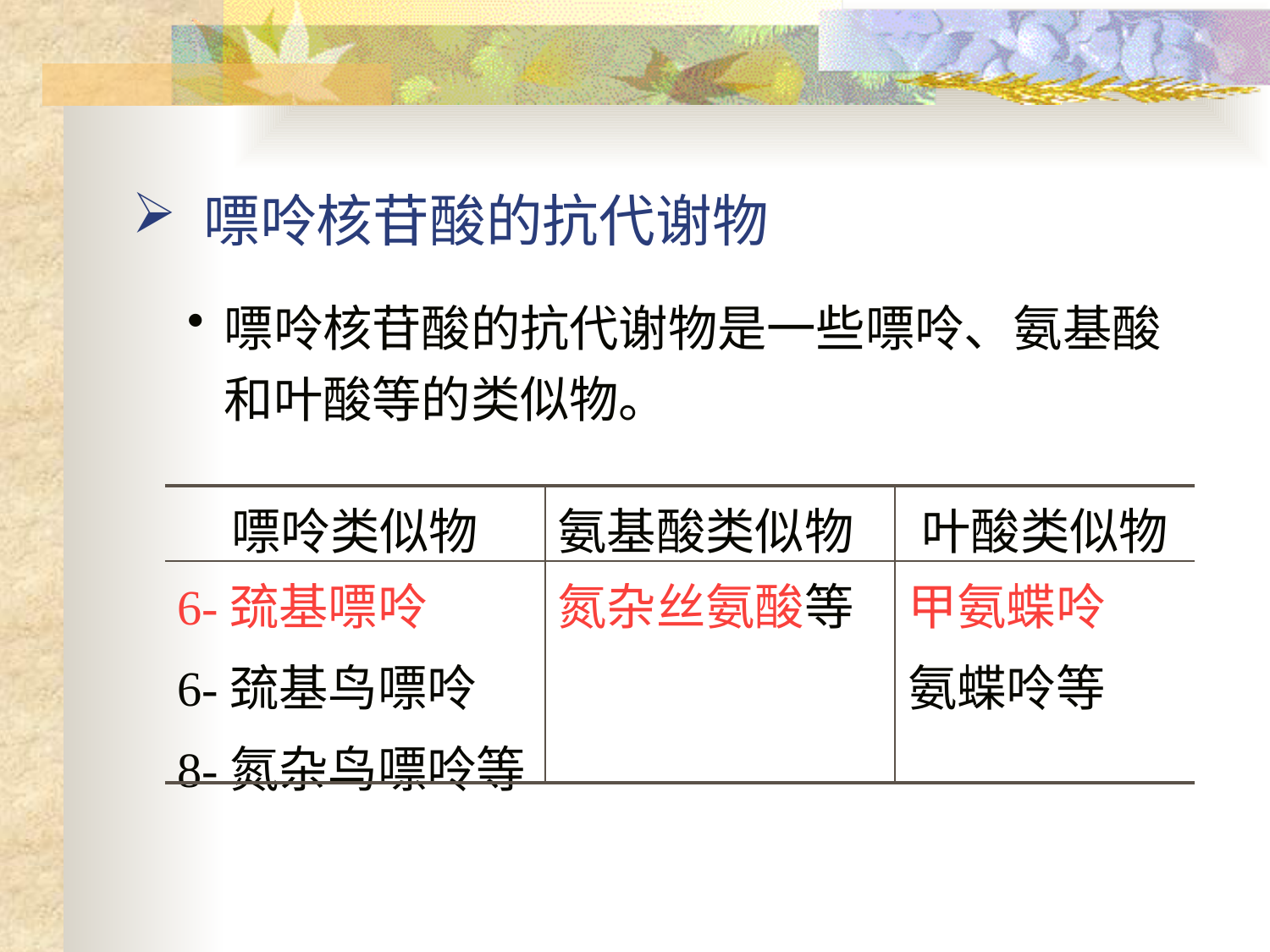

嘌呤核苷酸的抗代谢物
嘌呤核苷酸的抗代谢物是一些嘌呤、氨基酸和叶酸等的类似物。
| 嘌呤类似物 | 氨基酸类似物 | 叶酸类似物 |
| --- | --- | --- |
| 6-巯基嘌呤 6-巯基鸟嘌呤 8-氮杂鸟嘌呤等 | 氮杂丝氨酸等 | 甲氨蝶呤 氨蝶呤等 |